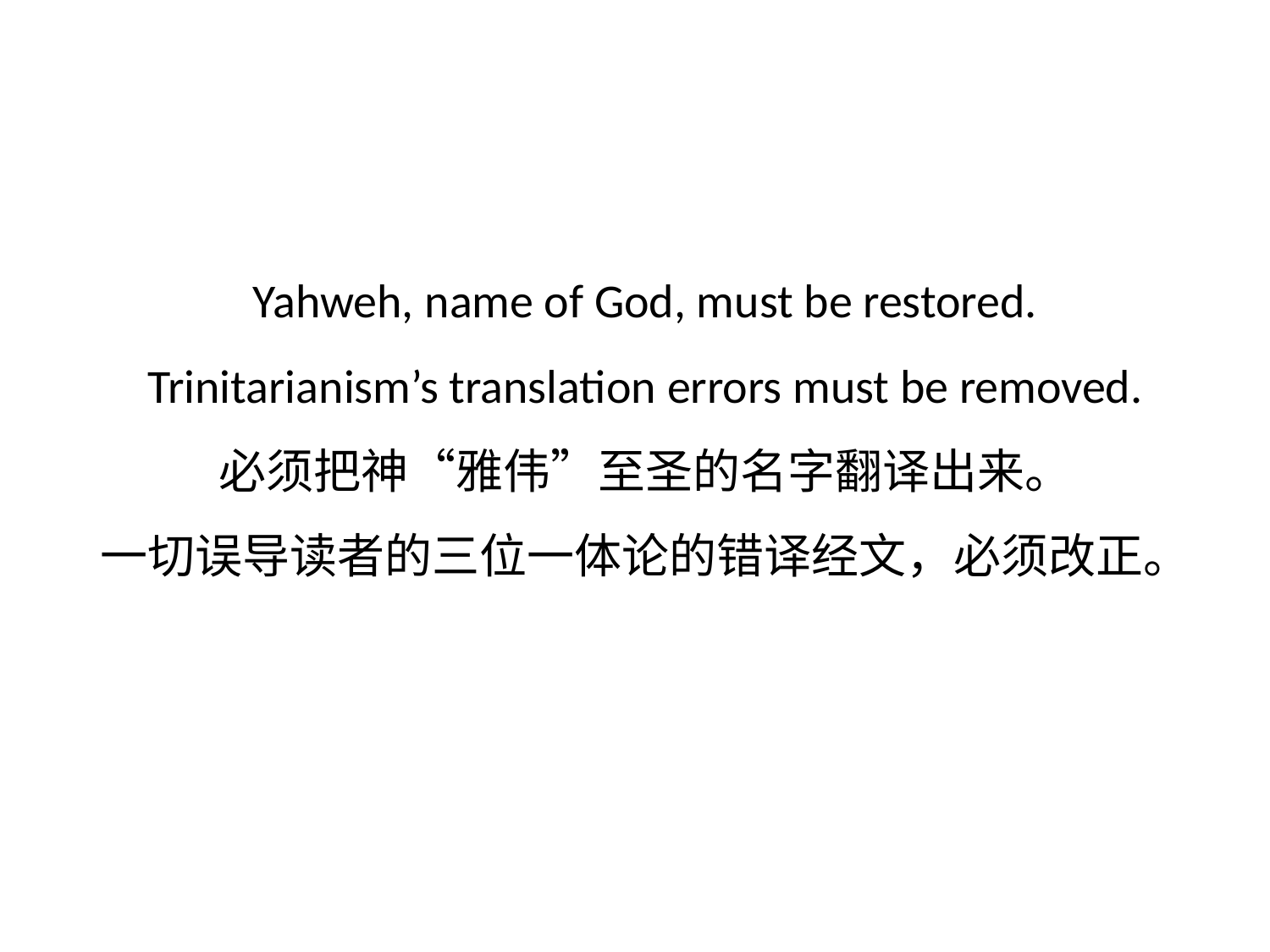

# Yahweh, name of God, must be restored. Trinitarianism’s translation errors must be removed. 必须把神“雅伟”至圣的名字翻译出来。 一切误导读者的三位一体论的错译经文，必须改正。